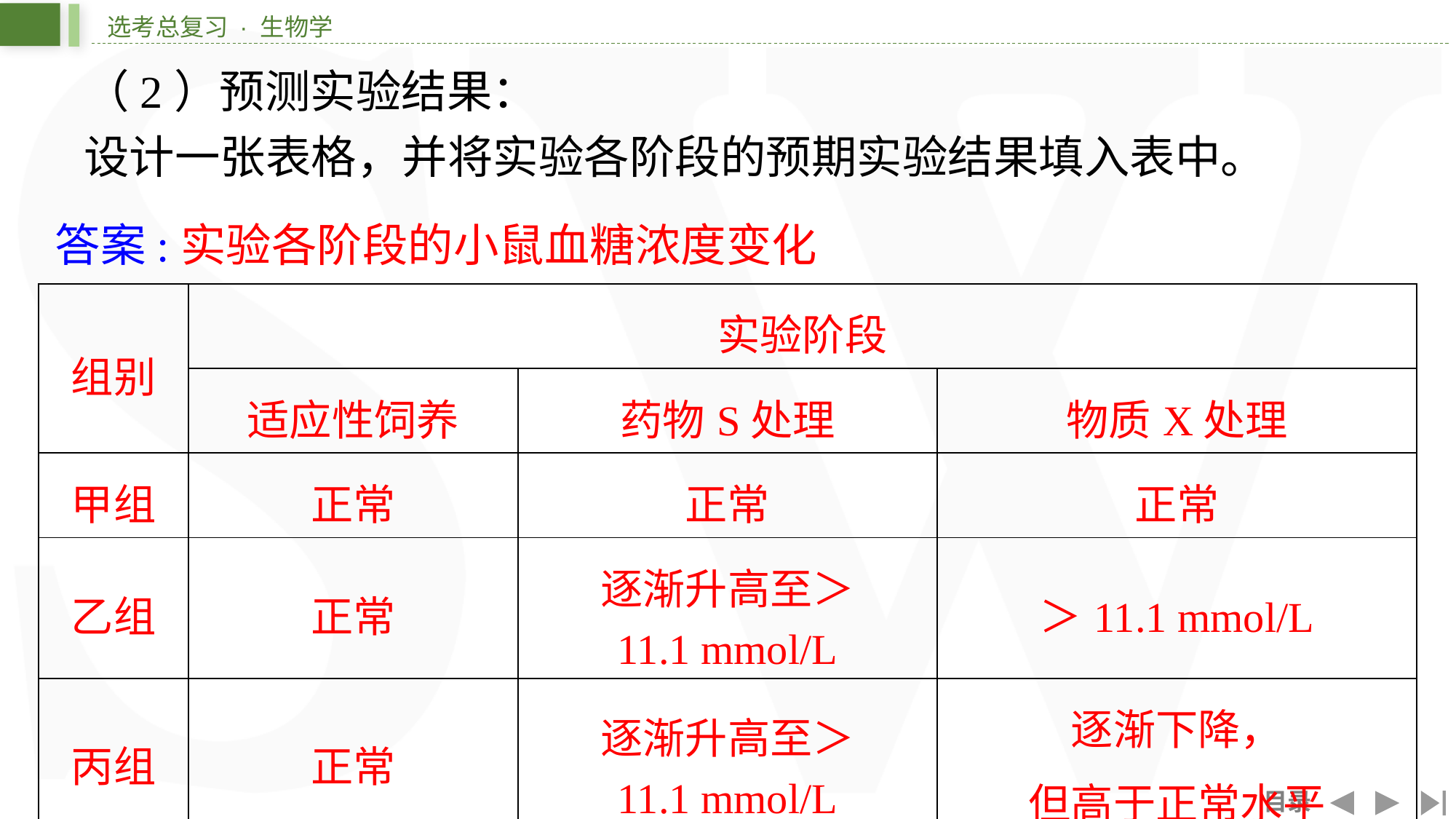

（2）预测实验结果：
设计一张表格，并将实验各阶段的预期实验结果填入表中。
　答案:实验各阶段的小鼠血糖浓度变化
| 组别 | 实验阶段 |  |  |
| --- | --- | --- | --- |
|  | 适应性饲养 | 药物S处理 | 物质X处理 |
| 甲组 | 正常 | 正常 | 正常 |
| 乙组 | 正常 | 逐渐升高至＞ 11.1 mmol/L | ＞11.1 mmol/L |
| 丙组 | 正常 | 逐渐升高至＞ 11.1 mmol/L | 逐渐下降， 但高于正常水平 |